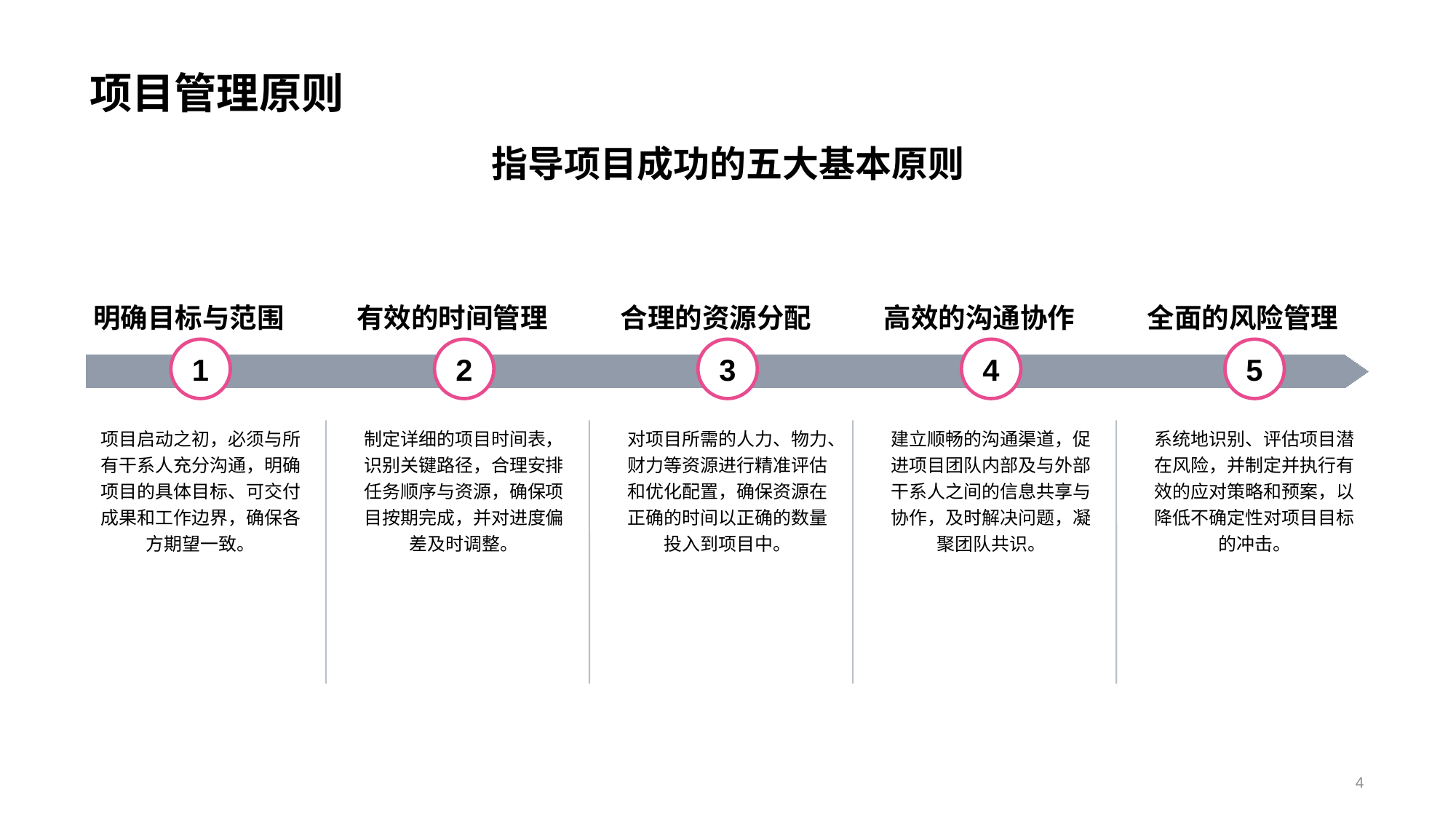

项目管理原则
指导项目成功的五大基本原则
明确目标与范围
1
项目启动之初，必须与所有干系人充分沟通，明确项目的具体目标、可交付成果和工作边界，确保各方期望一致。
有效的时间管理
2
制定详细的项目时间表，识别关键路径，合理安排任务顺序与资源，确保项目按期完成，并对进度偏差及时调整。
合理的资源分配
3
对项目所需的人力、物力、财力等资源进行精准评估和优化配置，确保资源在正确的时间以正确的数量投入到项目中。
高效的沟通协作
4
建立顺畅的沟通渠道，促进项目团队内部及与外部干系人之间的信息共享与协作，及时解决问题，凝聚团队共识。
全面的风险管理
5
系统地识别、评估项目潜在风险，并制定并执行有效的应对策略和预案，以降低不确定性对项目目标的冲击。

4